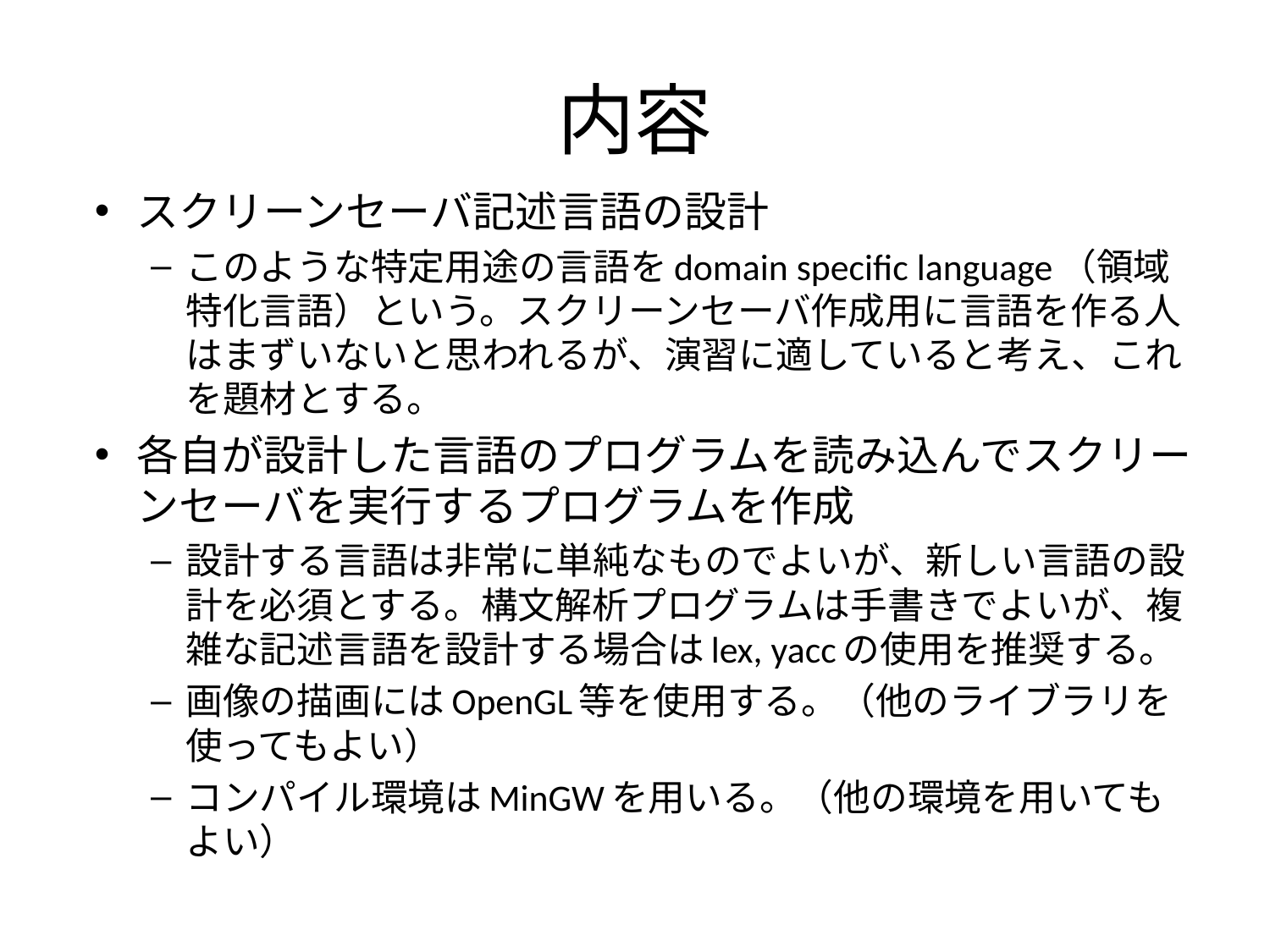

# 内容
スクリーンセーバ記述言語の設計
このような特定用途の言語をdomain specific language（領域特化言語）という。スクリーンセーバ作成用に言語を作る人はまずいないと思われるが、演習に適していると考え、これを題材とする。
各自が設計した言語のプログラムを読み込んでスクリーンセーバを実行するプログラムを作成
設計する言語は非常に単純なものでよいが、新しい言語の設計を必須とする。構文解析プログラムは手書きでよいが、複雑な記述言語を設計する場合はlex, yaccの使用を推奨する。
画像の描画にはOpenGL等を使用する。（他のライブラリを使ってもよい）
コンパイル環境はMinGWを用いる。（他の環境を用いてもよい）